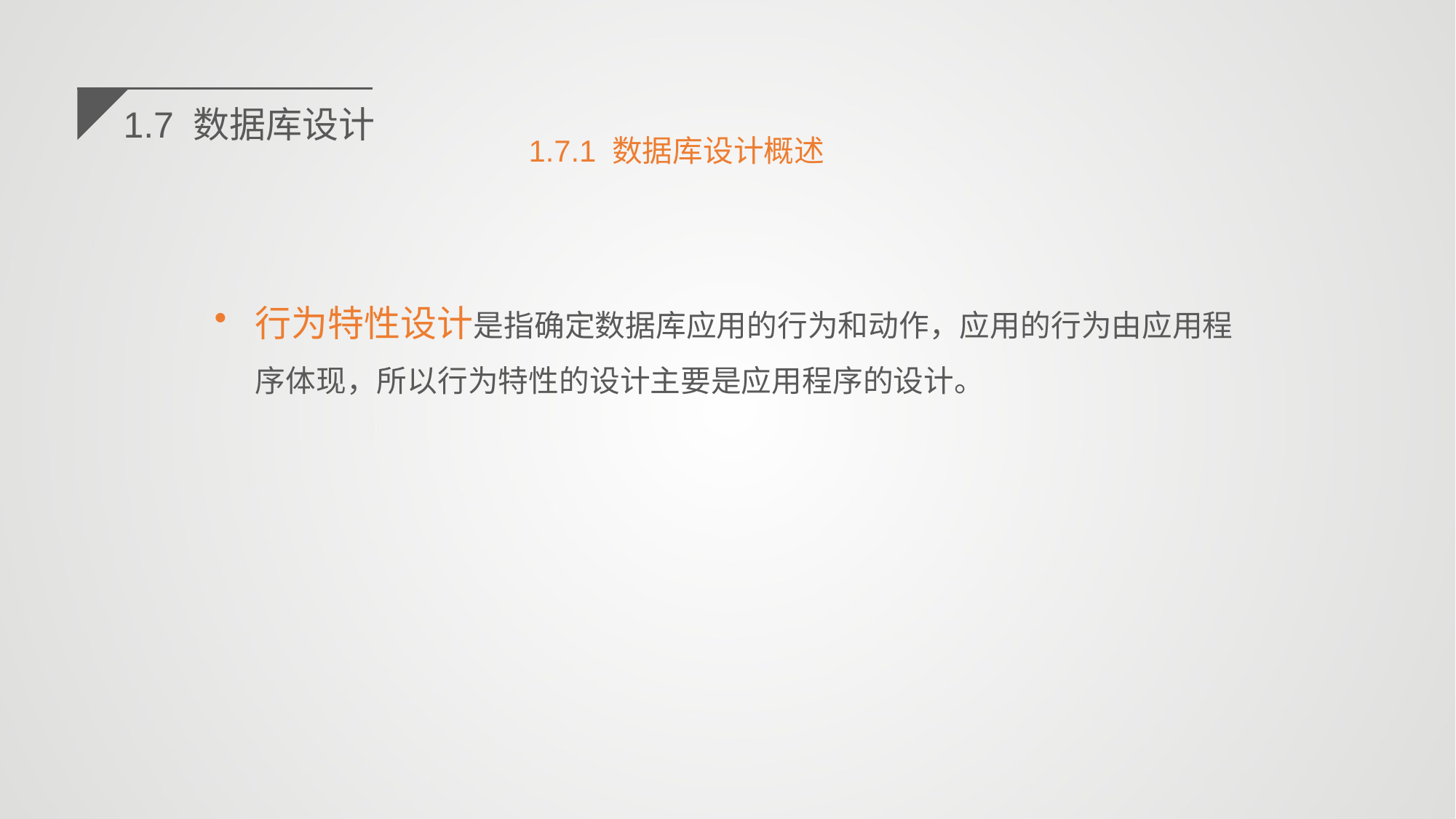

1.7 数据库设计
1.7.1 数据库设计概述

行为特性设计是指确定数据库应用的行为和动作，应用的行为由应用程序体现，所以行为特性的设计主要是应用程序的设计。